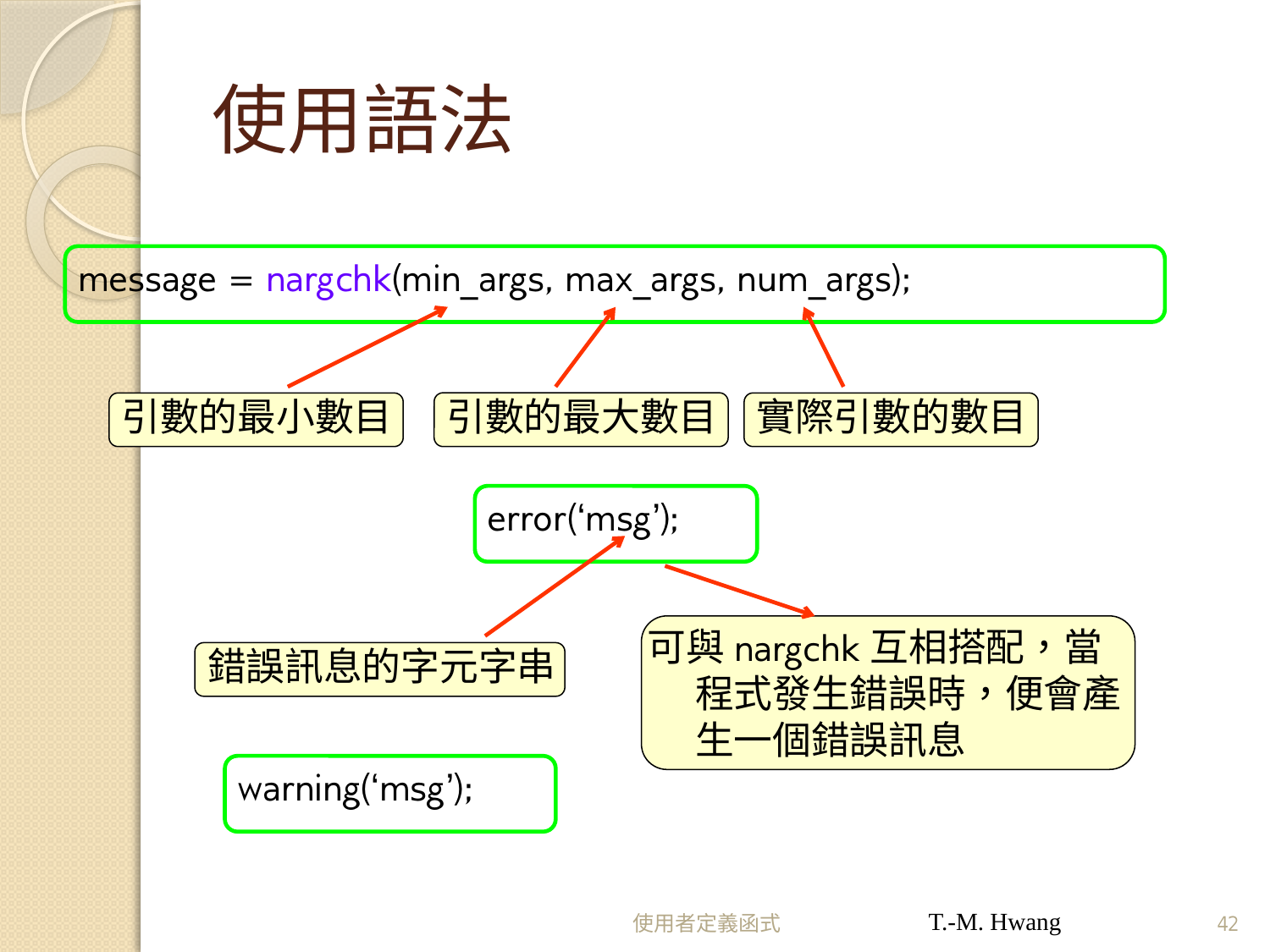

# 使用語法

message = nargchk(min_args, max_args, num_args);

引數的最大數目

引數的最小數目

實際引數的數目

error(‘msg’);

可與nargchk互相搭配，當程式發生錯誤時，便會產生一個錯誤訊息

錯誤訊息的字元字串

warning(‘msg’);
使用者定義函式
T.-M. Hwang
42